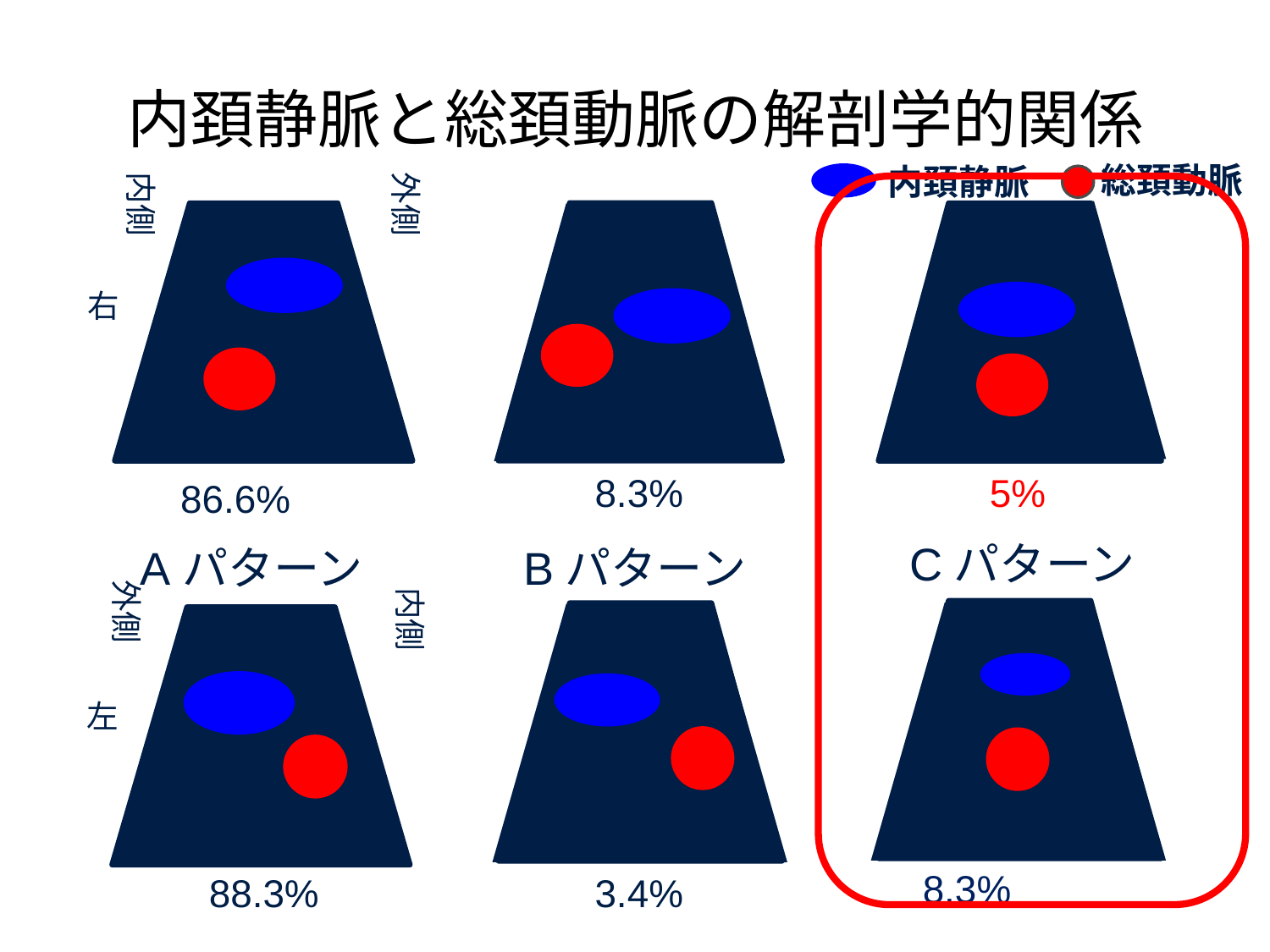

# 内頚静脈と総頚動脈の解剖学的関係
内側
外側
総頚動脈
内頚静脈

右

8.3%
5%
86.6%
Cパターン
Bパターン
Aパターン
外側
内側

左

8.3%
88.3%
3.4%